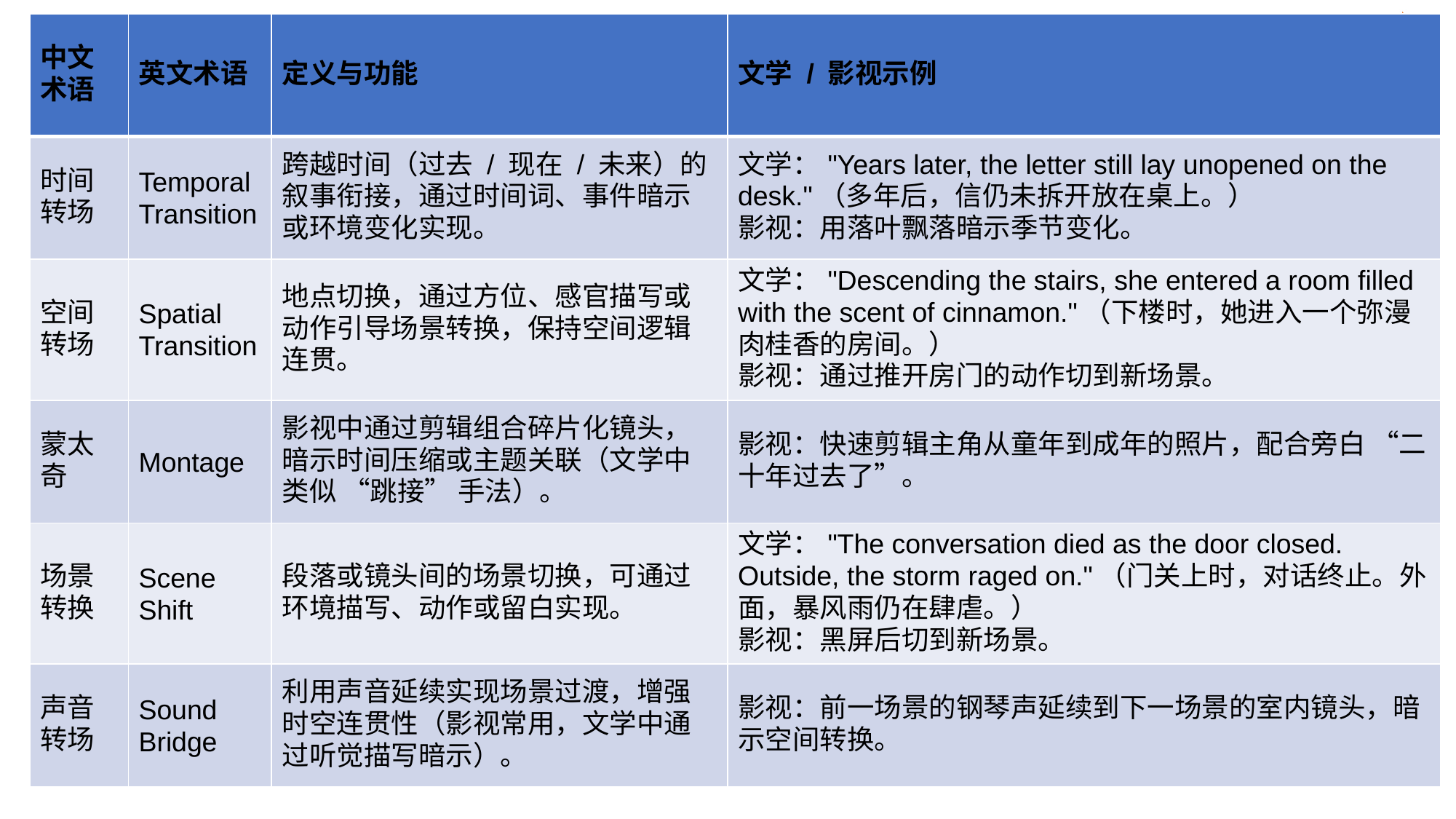

| 中文术语 | 英文术语 | 定义与功能 | 文学 / 影视示例 |
| --- | --- | --- | --- |
| 时间转场 | Temporal Transition | 跨越时间（过去 / 现在 / 未来）的叙事衔接，通过时间词、事件暗示或环境变化实现。 | 文学："Years later, the letter still lay unopened on the desk."（多年后，信仍未拆开放在桌上。） 影视：用落叶飘落暗示季节变化。 |
| 空间转场 | Spatial Transition | 地点切换，通过方位、感官描写或动作引导场景转换，保持空间逻辑连贯。 | 文学："Descending the stairs, she entered a room filled with the scent of cinnamon."（下楼时，她进入一个弥漫肉桂香的房间。） 影视：通过推开房门的动作切到新场景。 |
| 蒙太奇 | Montage | 影视中通过剪辑组合碎片化镜头，暗示时间压缩或主题关联（文学中类似 “跳接” 手法）。 | 影视：快速剪辑主角从童年到成年的照片，配合旁白 “二十年过去了”。 |
| 场景转换 | Scene Shift | 段落或镜头间的场景切换，可通过环境描写、动作或留白实现。 | 文学："The conversation died as the door closed. Outside, the storm raged on."（门关上时，对话终止。外面，暴风雨仍在肆虐。） 影视：黑屏后切到新场景。 |
| 声音转场 | Sound Bridge | 利用声音延续实现场景过渡，增强时空连贯性（影视常用，文学中通过听觉描写暗示）。 | 影视：前一场景的钢琴声延续到下一场景的室内镜头，暗示空间转换。 |